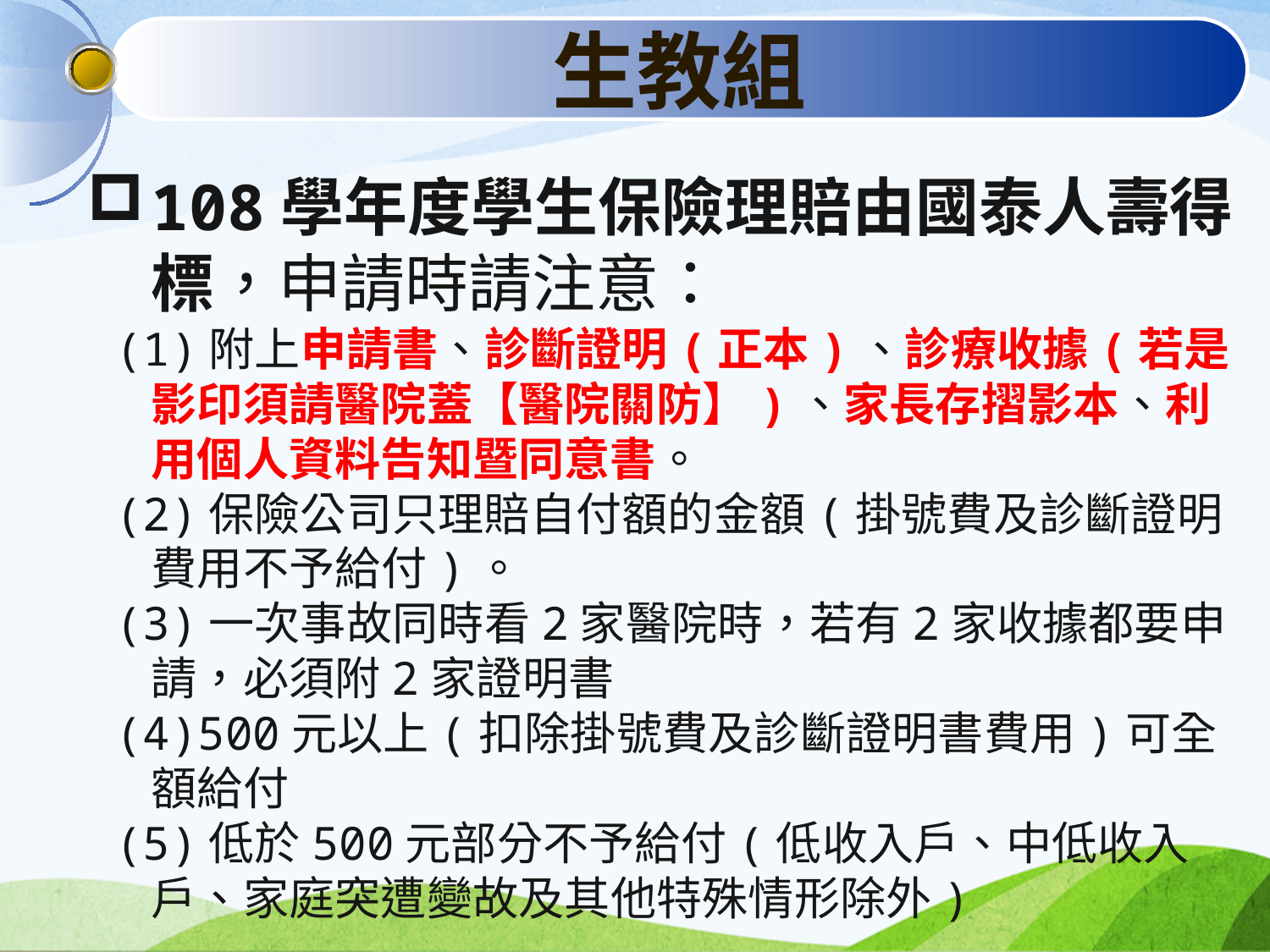

生教組

108學年度學生保險理賠由國泰人壽得標，申請時請注意：
 (1)附上申請書、診斷證明(正本)、診療收據(若是影印須請醫院蓋【醫院關防】)、家長存摺影本、利用個人資料告知暨同意書。
 (2)保險公司只理賠自付額的金額(掛號費及診斷證明費用不予給付)。
 (3)一次事故同時看2家醫院時，若有2家收據都要申請，必須附2家證明書
 (4)500元以上(扣除掛號費及診斷證明書費用)可全額給付
 (5)低於500元部分不予給付(低收入戶、中低收入戶、家庭突遭變故及其他特殊情形除外)